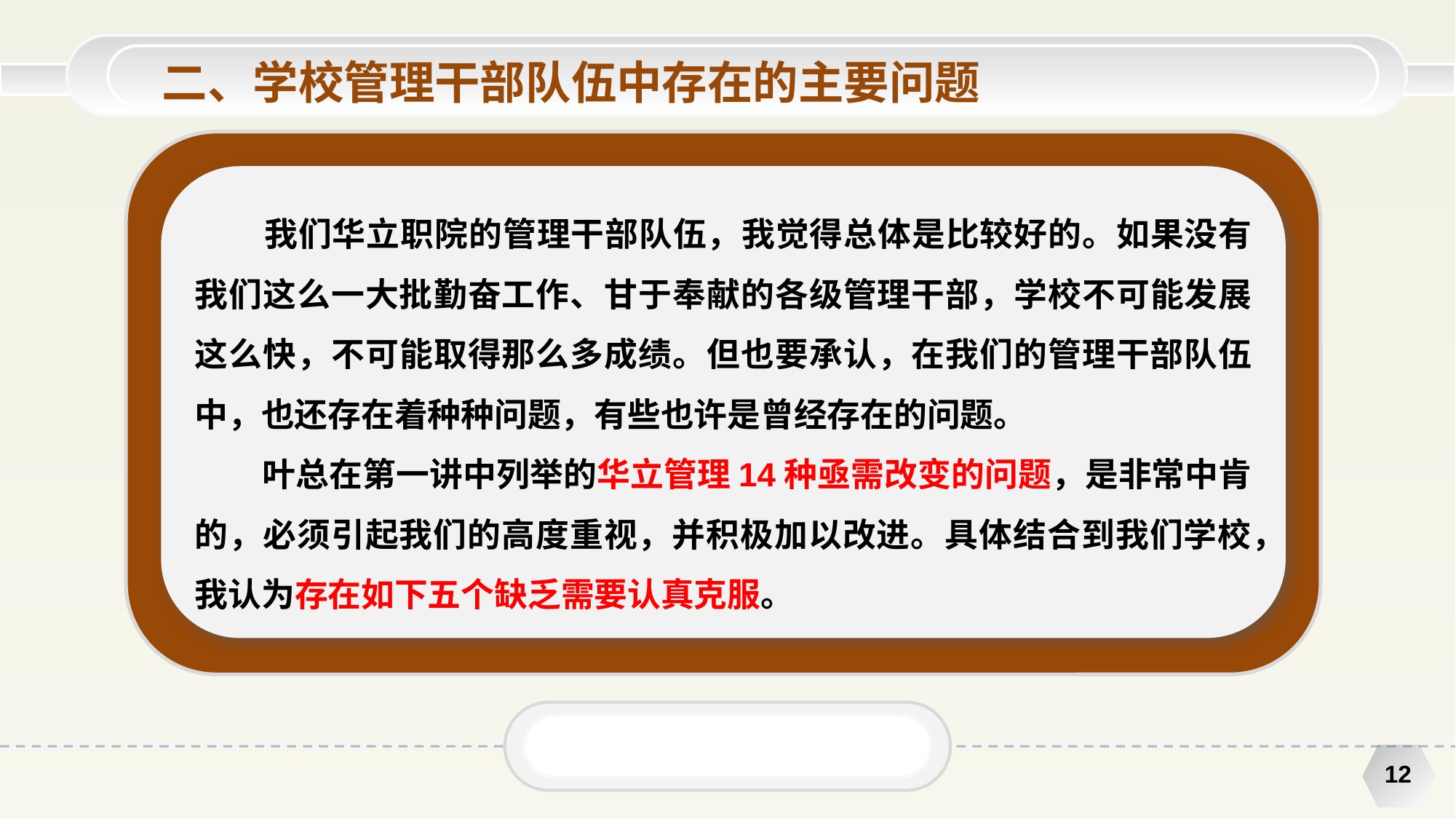

二、学校管理干部队伍中存在的主要问题

 我们华立职院的管理干部队伍，我觉得总体是比较好的。如果没有我们这么一大批勤奋工作、甘于奉献的各级管理干部，学校不可能发展这么快，不可能取得那么多成绩。但也要承认，在我们的管理干部队伍中，也还存在着种种问题，有些也许是曾经存在的问题。
 叶总在第一讲中列举的华立管理14种亟需改变的问题，是非常中肯的，必须引起我们的高度重视，并积极加以改进。具体结合到我们学校，我认为存在如下五个缺乏需要认真克服。